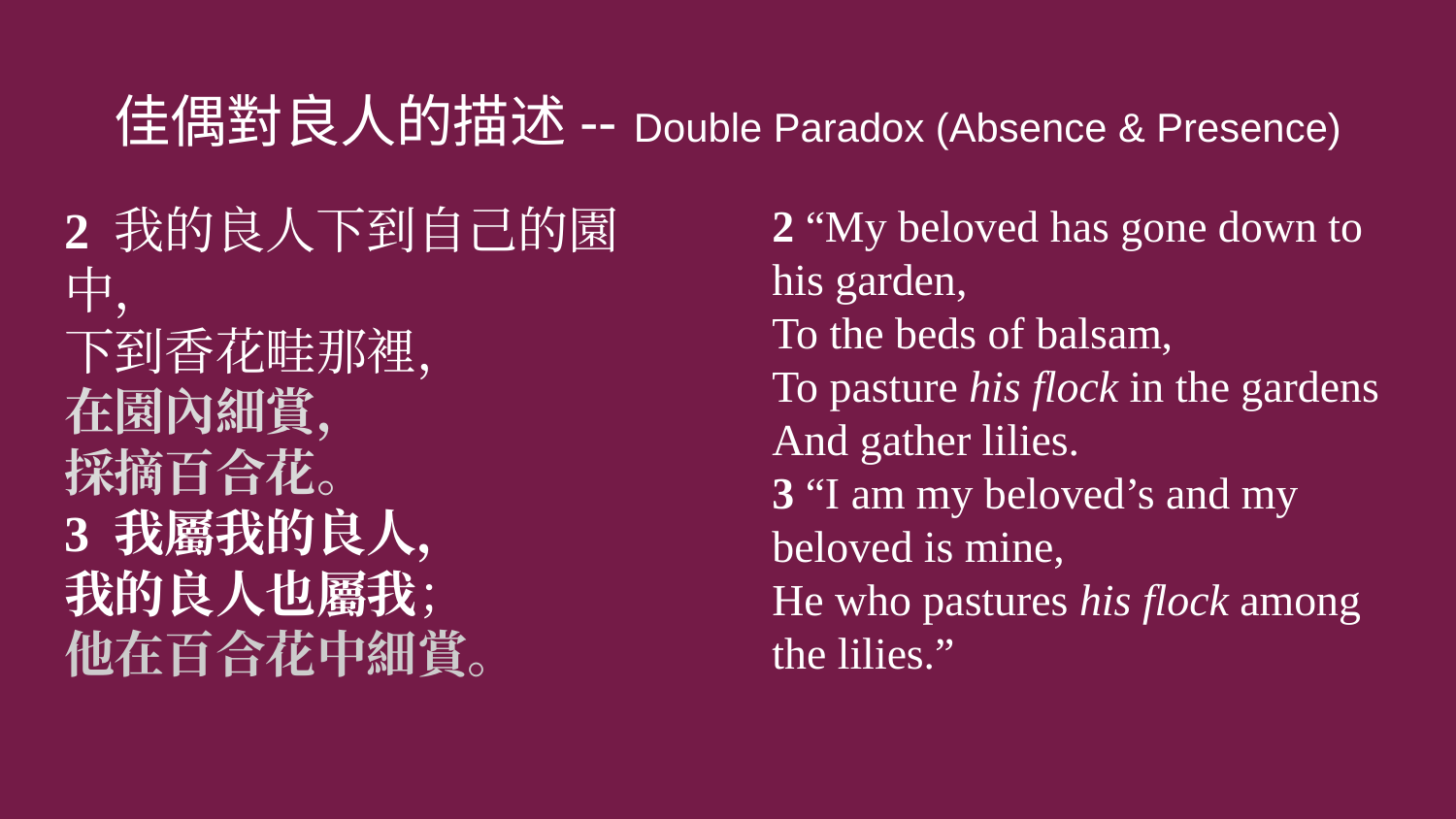

# 佳偶對良人的描述-- Double Paradox (Absence & Presence)
2 我的良人下到自己的園中，
下到香花畦那裡，
在園內細賞，
採摘百合花。
3 我屬我的良人，
我的良人也屬我；
他在百合花中細賞。

2 “My beloved has gone down to his garden,
To the beds of balsam,
To pasture his flock in the gardens
And gather lilies.
3 “I am my beloved’s and my beloved is mine,
He who pastures his flock among the lilies.”